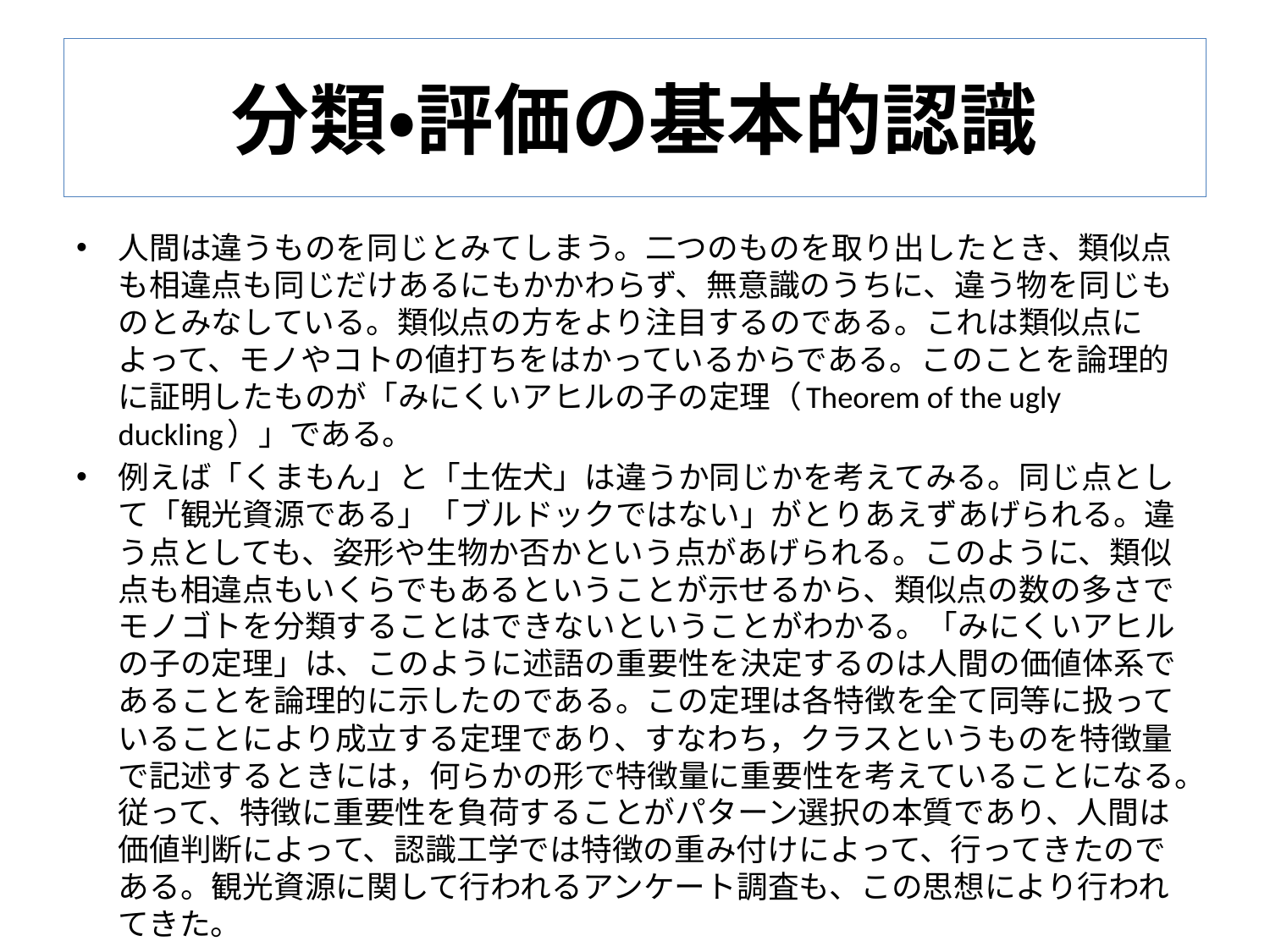

# 分類・評価の基本的認識
人間は違うものを同じとみてしまう。二つのものを取り出したとき、類似点も相違点も同じだけあるにもかかわらず、無意識のうちに、違う物を同じものとみなしている。類似点の方をより注目するのである。これは類似点によって、モノやコトの値打ちをはかっているからである。このことを論理的に証明したものが「みにくいアヒルの子の定理（Theorem of the ugly duckling）」である。
例えば「くまもん」と「土佐犬」は違うか同じかを考えてみる。同じ点として「観光資源である」「ブルドックではない」がとりあえずあげられる。違う点としても、姿形や生物か否かという点があげられる。このように、類似点も相違点もいくらでもあるということが示せるから、類似点の数の多さでモノゴトを分類することはできないということがわかる。「みにくいアヒルの子の定理」は、このように述語の重要性を決定するのは人間の価値体系であることを論理的に示したのである。この定理は各特徴を全て同等に扱っていることにより成立する定理であり、すなわち，クラスというものを特徴量で記述するときには，何らかの形で特徴量に重要性を考えていることになる。従って、特徴に重要性を負荷することがパターン選択の本質であり、人間は価値判断によって、認識工学では特徴の重み付けによって、行ってきたのである。観光資源に関して行われるアンケート調査も、この思想により行われてきた。